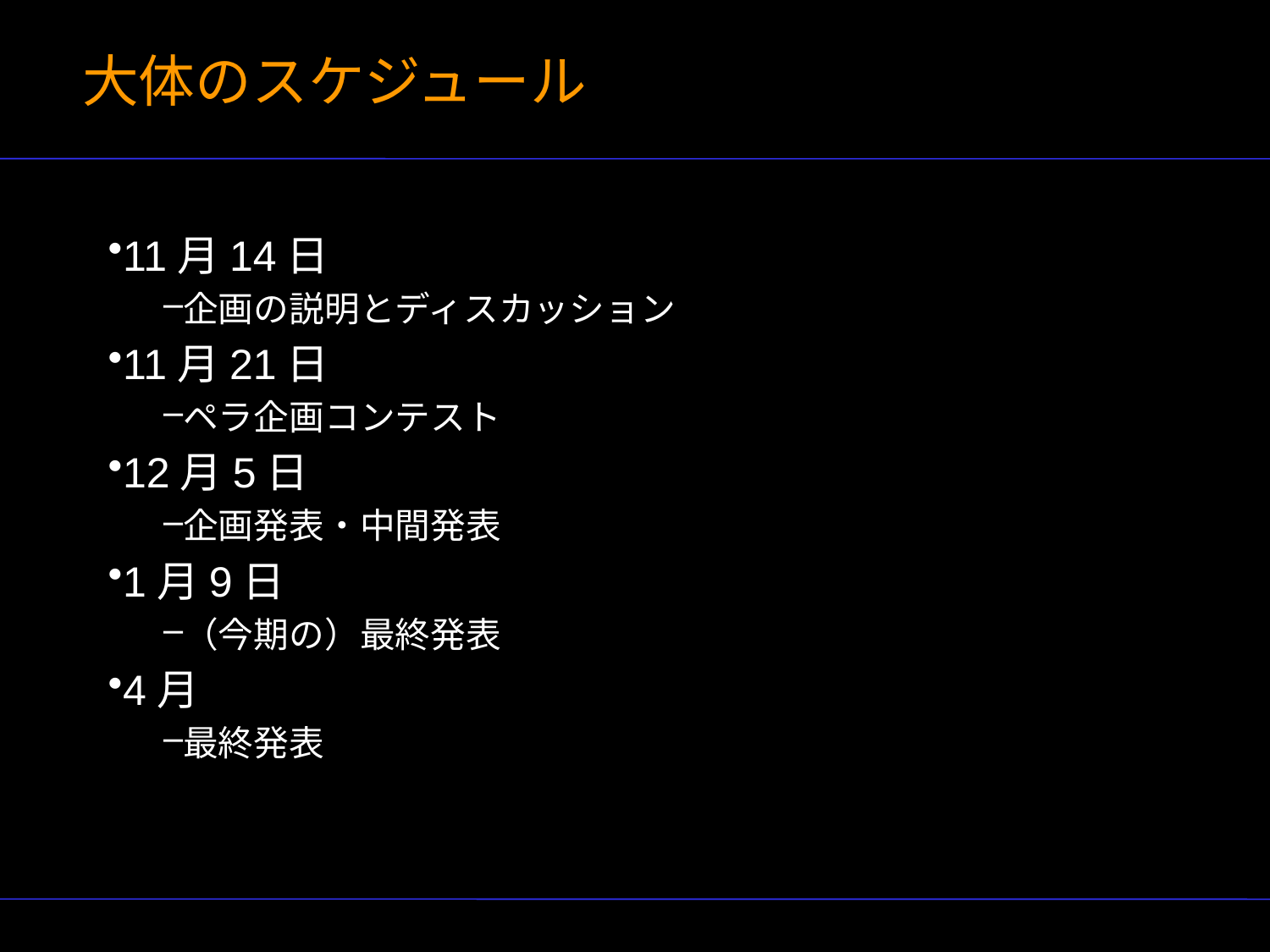

# 大体のスケジュール
11月14日
企画の説明とディスカッション
11月21日
ペラ企画コンテスト
12月5日
企画発表・中間発表
1月9日
（今期の）最終発表
4月
最終発表